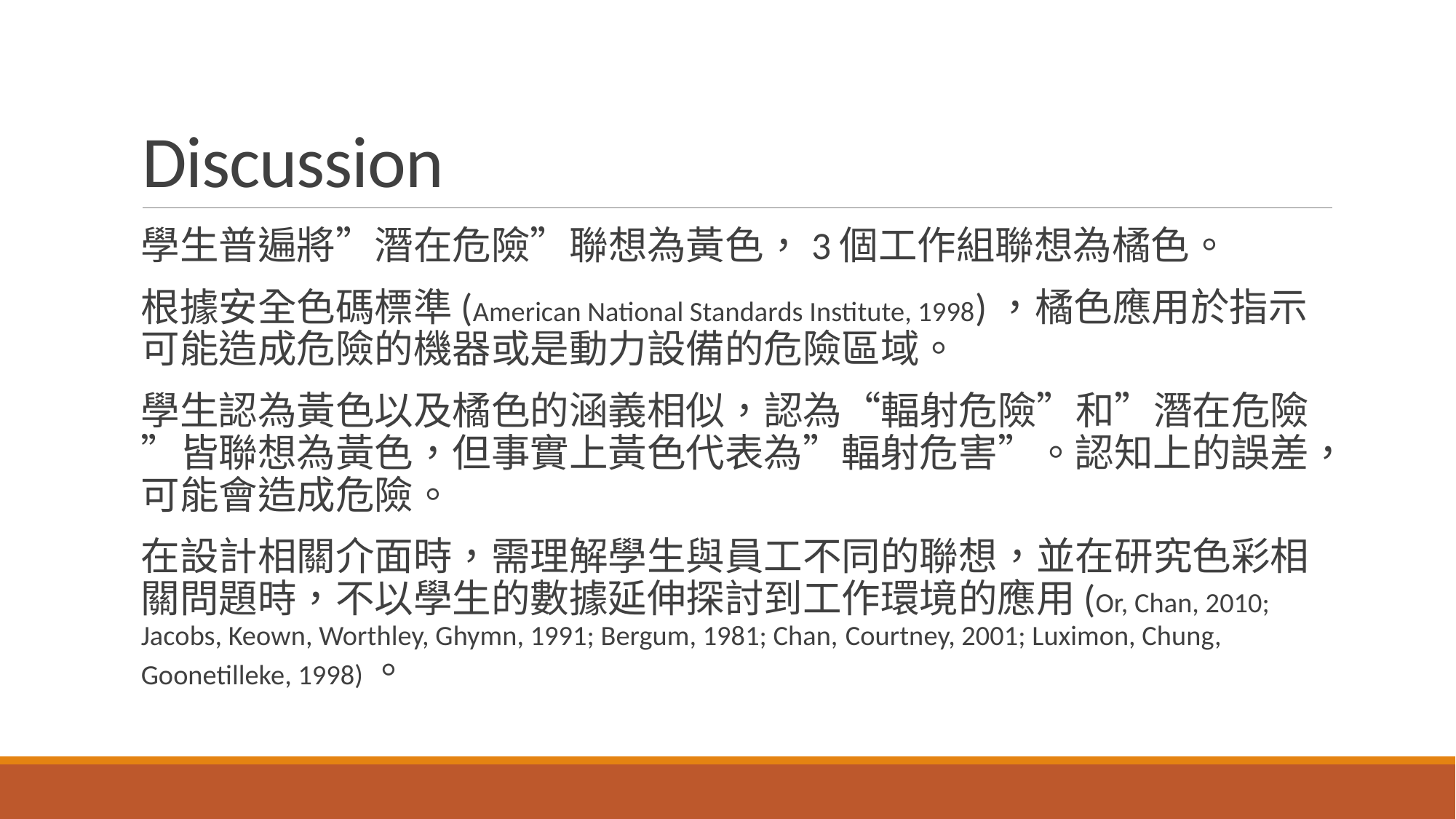

# Discussion
學生普遍將”潛在危險”聯想為黃色，3個工作組聯想為橘色。
根據安全色碼標準(American National Standards Institute, 1998)，橘色應用於指示可能造成危險的機器或是動力設備的危險區域。
學生認為黃色以及橘色的涵義相似，認為“輻射危險”和”潛在危險”皆聯想為黃色，但事實上黃色代表為”輻射危害”。認知上的誤差，可能會造成危險。
在設計相關介面時，需理解學生與員工不同的聯想，並在研究色彩相關問題時，不以學生的數據延伸探討到工作環境的應用(Or, Chan, 2010; Jacobs, Keown, Worthley, Ghymn, 1991; Bergum, 1981; Chan, Courtney, 2001; Luximon, Chung, Goonetilleke, 1998)。